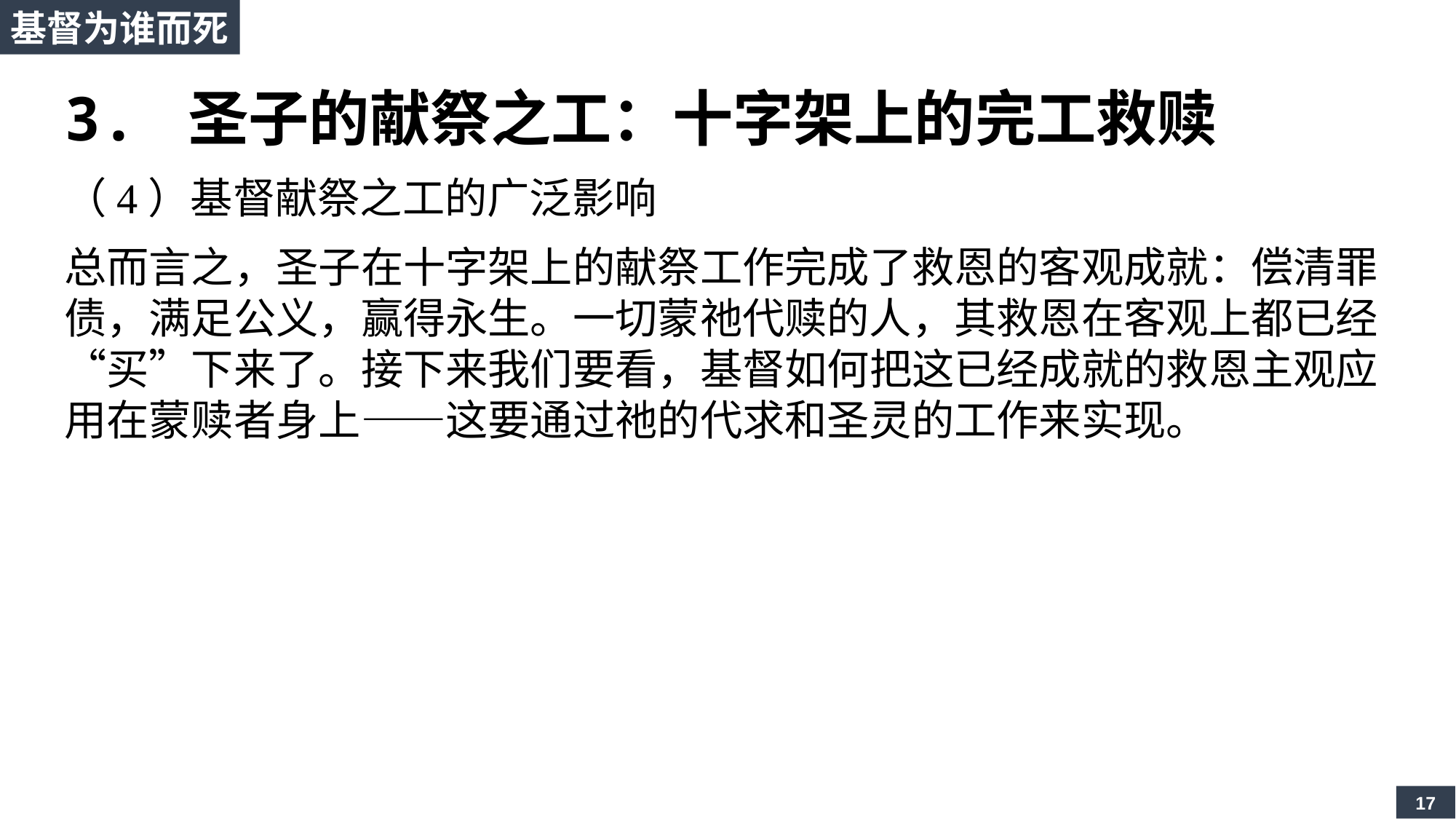

基督为谁而死
3. 圣子的献祭之工：十字架上的完工救赎
（4）基督献祭之工的广泛影响
总而言之，圣子在十字架上的献祭工作完成了救恩的客观成就：偿清罪债，满足公义，赢得永生。一切蒙祂代赎的人，其救恩在客观上都已经“买”下来了。接下来我们要看，基督如何把这已经成就的救恩主观应用在蒙赎者身上——这要通过祂的代求和圣灵的工作来实现。
17